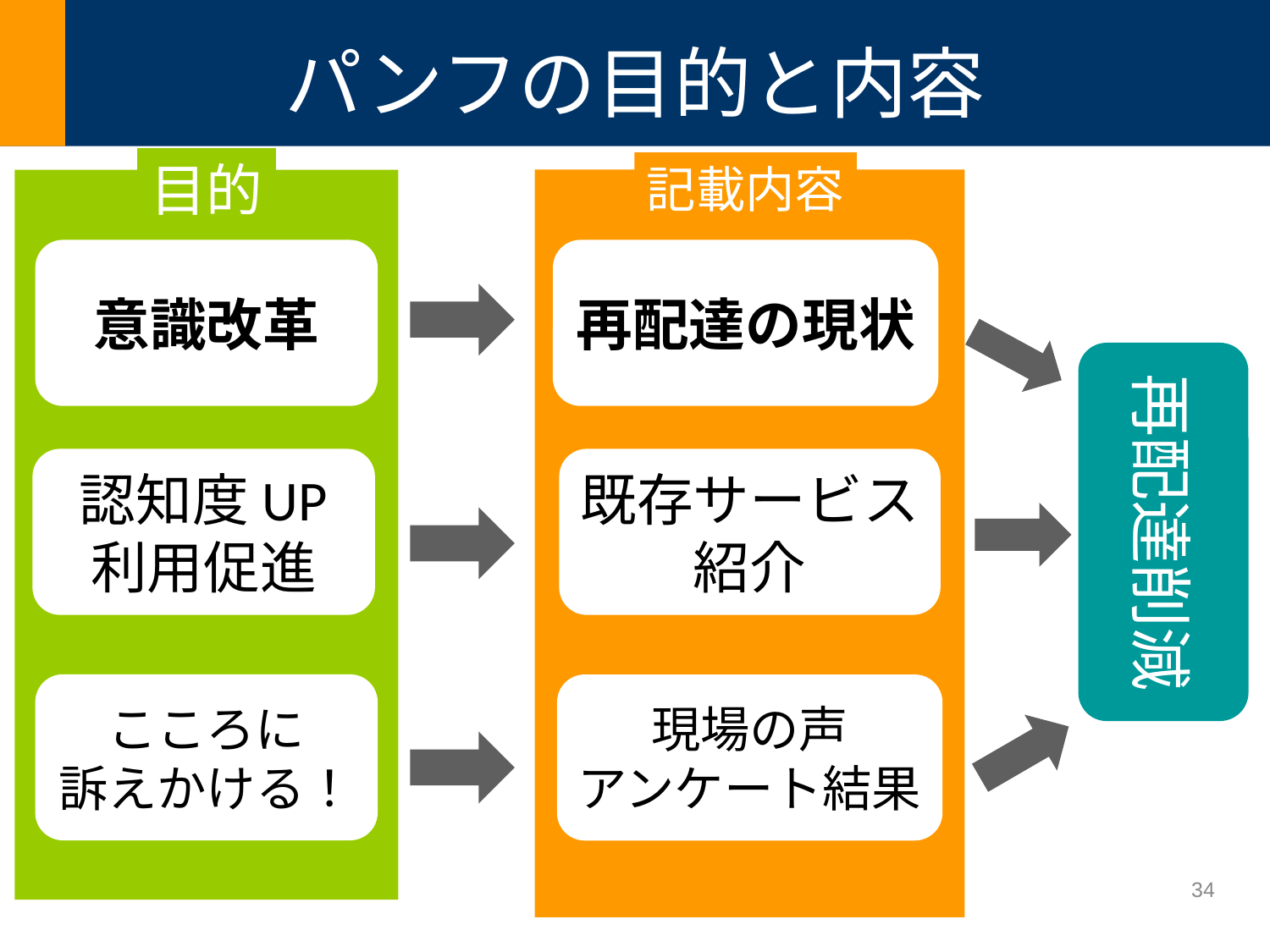

# パンフの目的と内容
目的
記載内容

意識改革
再配達の現状

再配達削減
認知度UP
利用促進
既存サービス
紹介

こころに
訴えかける！
現場の声
アンケート結果

34